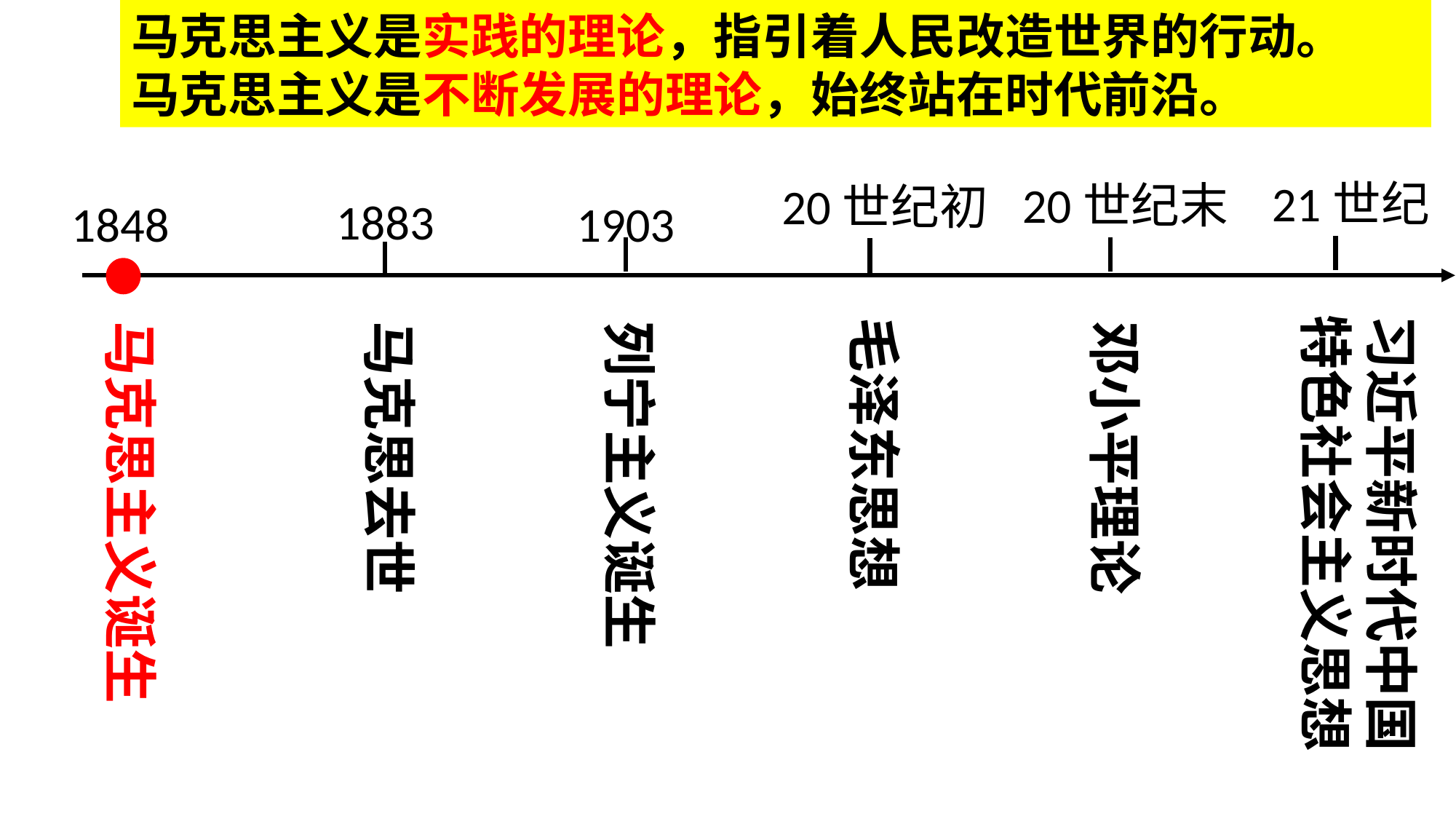

马克思主义是实践的理论，指引着人民改造世界的行动。
马克思主义是不断发展的理论，始终站在时代前沿。
21世纪
20世纪末
20世纪初
1883
1848
1903

习近平新时代中国特色社会主义思想
毛泽东思想
列宁主义诞生
马克思主义诞生
马克思去世
邓小平理论